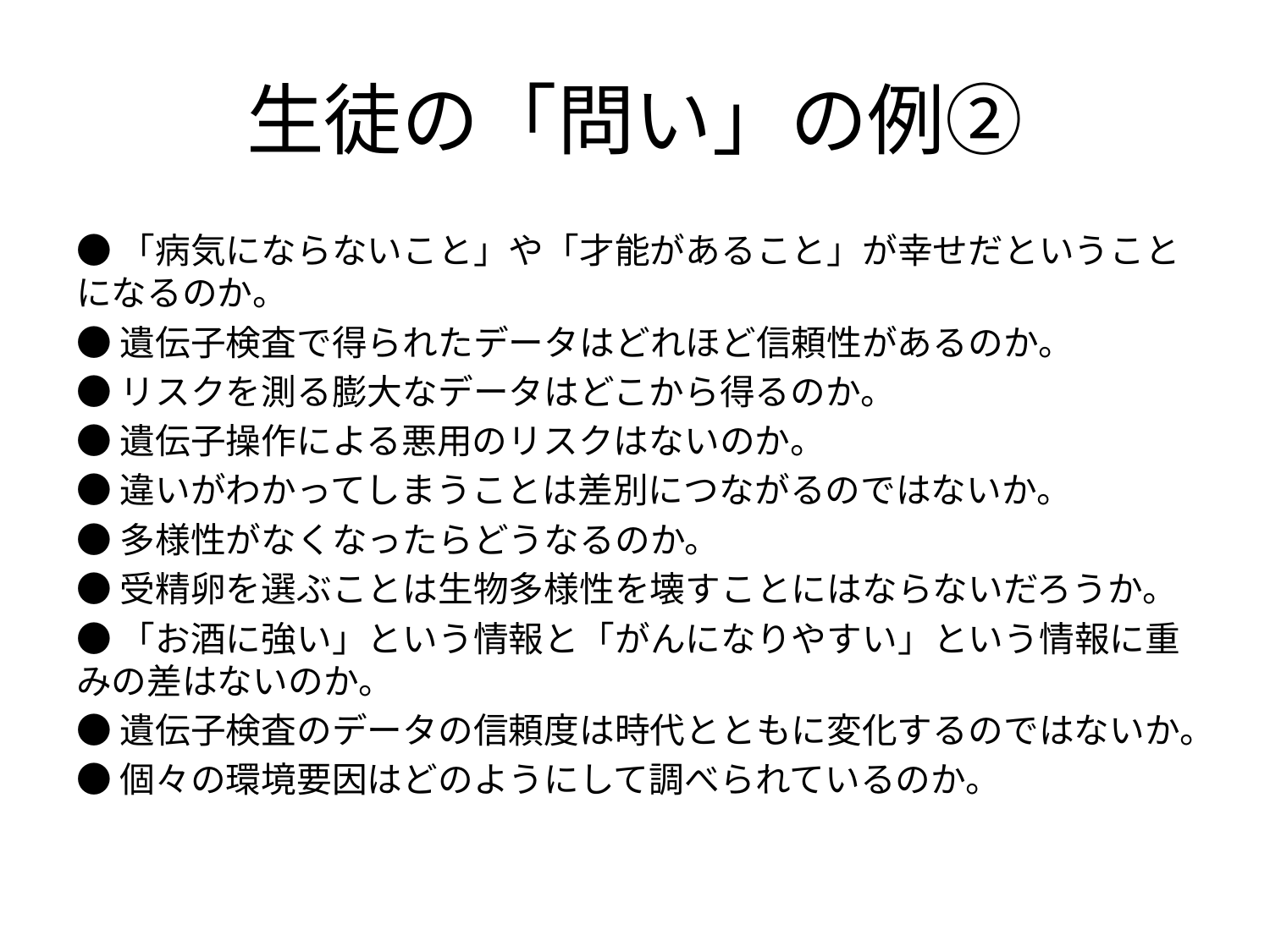

# 生徒の「問い」の例②
●「病気にならないこと」や「才能があること」が幸せだということになるのか。
●遺伝子検査で得られたデータはどれほど信頼性があるのか。
●リスクを測る膨大なデータはどこから得るのか。
●遺伝子操作による悪用のリスクはないのか。
●違いがわかってしまうことは差別につながるのではないか。
●多様性がなくなったらどうなるのか。
●受精卵を選ぶことは生物多様性を壊すことにはならないだろうか。
●「お酒に強い」という情報と「がんになりやすい」という情報に重みの差はないのか。
●遺伝子検査のデータの信頼度は時代とともに変化するのではないか。
●個々の環境要因はどのようにして調べられているのか。